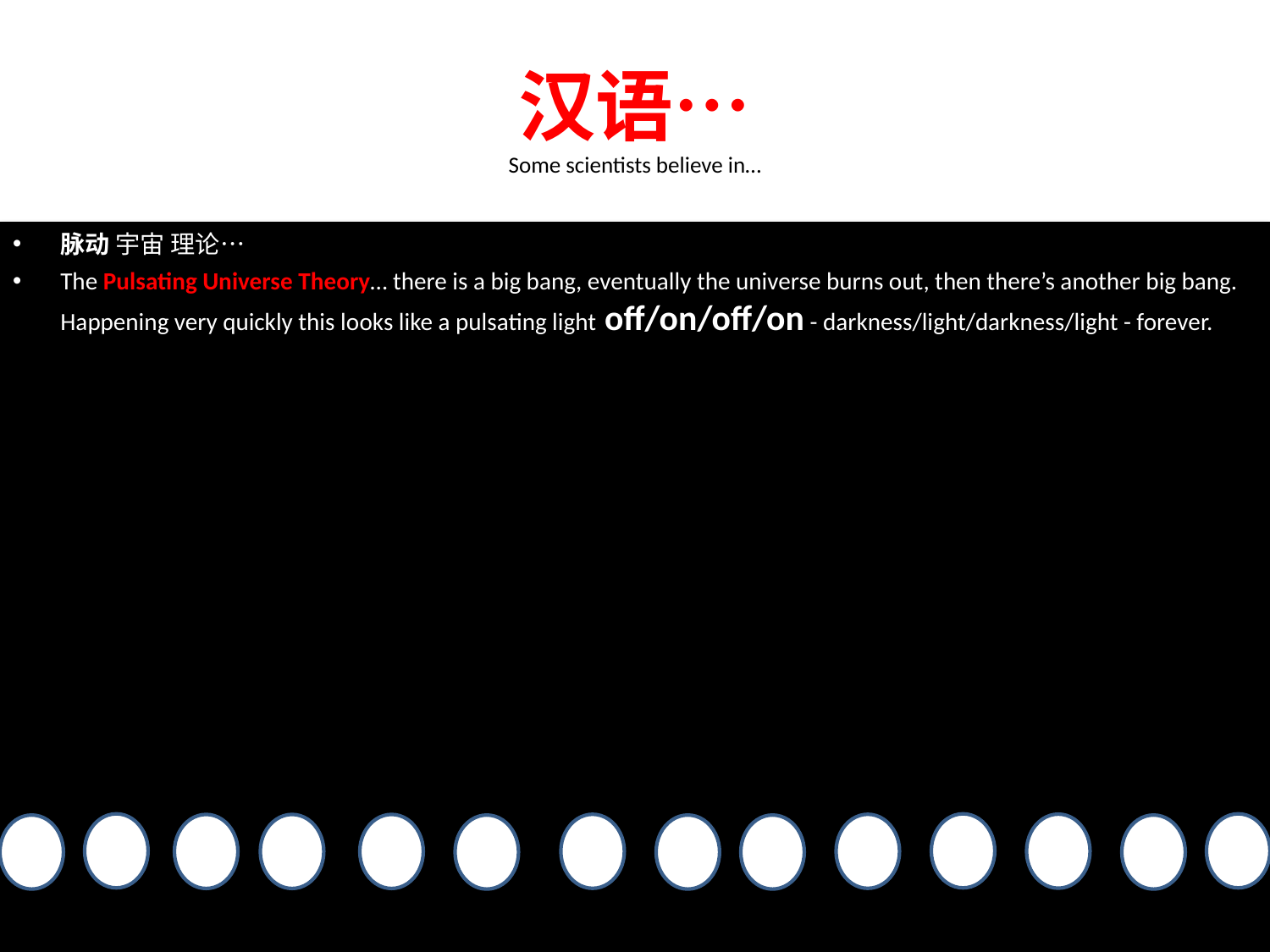

# 汉语… Some scientists believe in…
脉动 宇宙 理论…
The Pulsating Universe Theory… there is a big bang, eventually the universe burns out, then there’s another big bang. Happening very quickly this looks like a pulsating light off/on/off/on - darkness/light/darkness/light - forever.